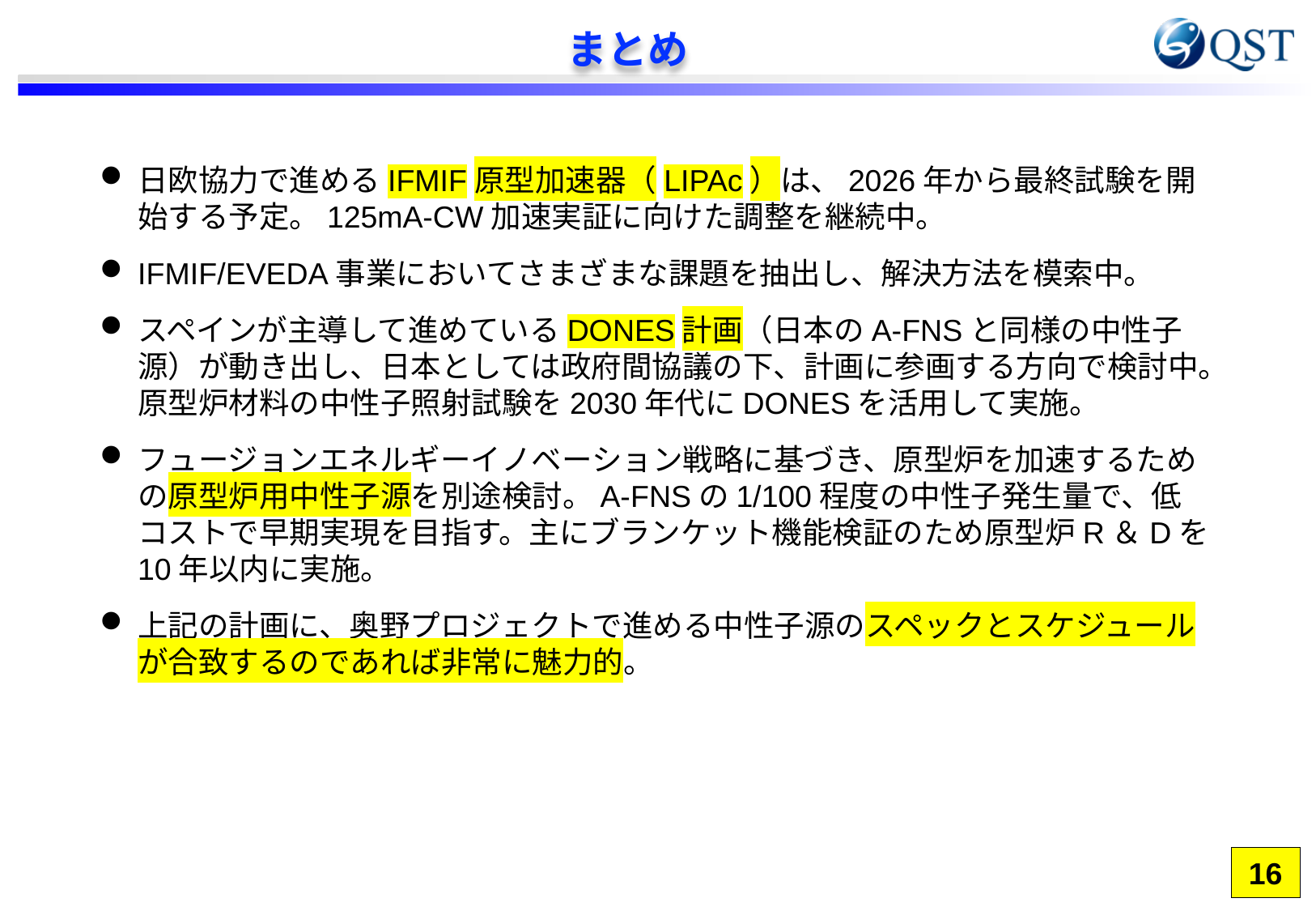

まとめ
日欧協力で進めるIFMIF原型加速器（LIPAc）は、2026年から最終試験を開始する予定。125mA-CW加速実証に向けた調整を継続中。
IFMIF/EVEDA事業においてさまざまな課題を抽出し、解決方法を模索中。
スペインが主導して進めているDONES計画（日本のA-FNSと同様の中性子源）が動き出し、日本としては政府間協議の下、計画に参画する方向で検討中。原型炉材料の中性子照射試験を2030年代にDONESを活用して実施。
フュージョンエネルギーイノベーション戦略に基づき、原型炉を加速するための原型炉用中性子源を別途検討。A-FNSの1/100程度の中性子発生量で、低コストで早期実現を目指す。主にブランケット機能検証のため原型炉R＆Dを10年以内に実施。
上記の計画に、奥野プロジェクトで進める中性子源のスペックとスケジュールが合致するのであれば非常に魅力的。
16